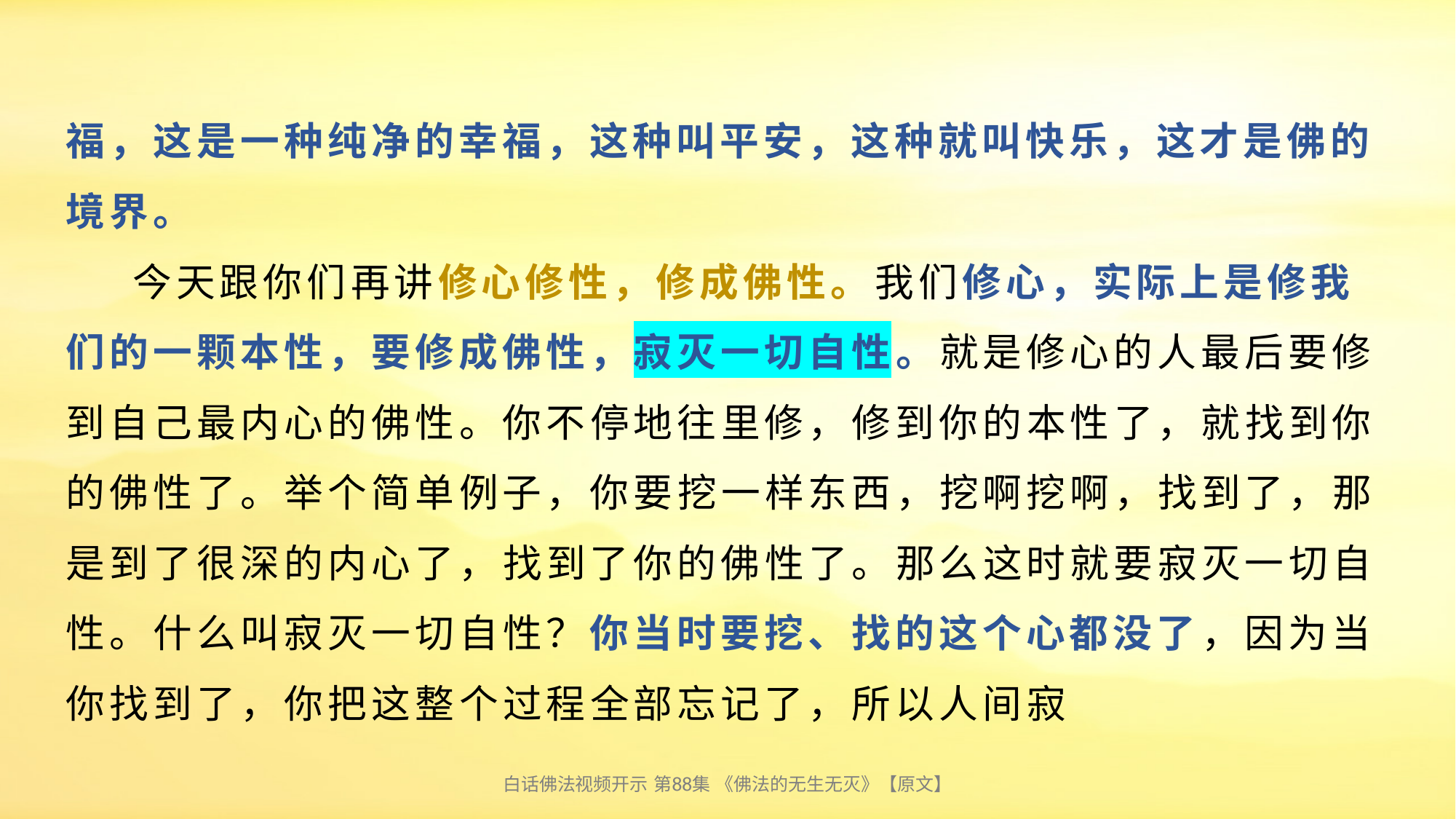

# 福，这是一种纯净的幸福，这种叫平安，这种就叫快乐，这才是佛的境界。 今天跟你们再讲修心修性，修成佛性。我们修心，实际上是修我们的一颗本性，要修成佛性，寂灭一切自性。就是修心的人最后要修到自己最内心的佛性。你不停地往里修，修到你的本性了，就找到你的佛性了。举个简单例子，你要挖一样东西，挖啊挖啊，找到了，那是到了很深的内心了，找到了你的佛性了。那么这时就要寂灭一切自性。什么叫寂灭一切自性？你当时要挖、找的这个心都没了，因为当你找到了，你把这整个过程全部忘记了，所以人间寂
白话佛法视频开示 第88集 《佛法的无生无灭》【原文】